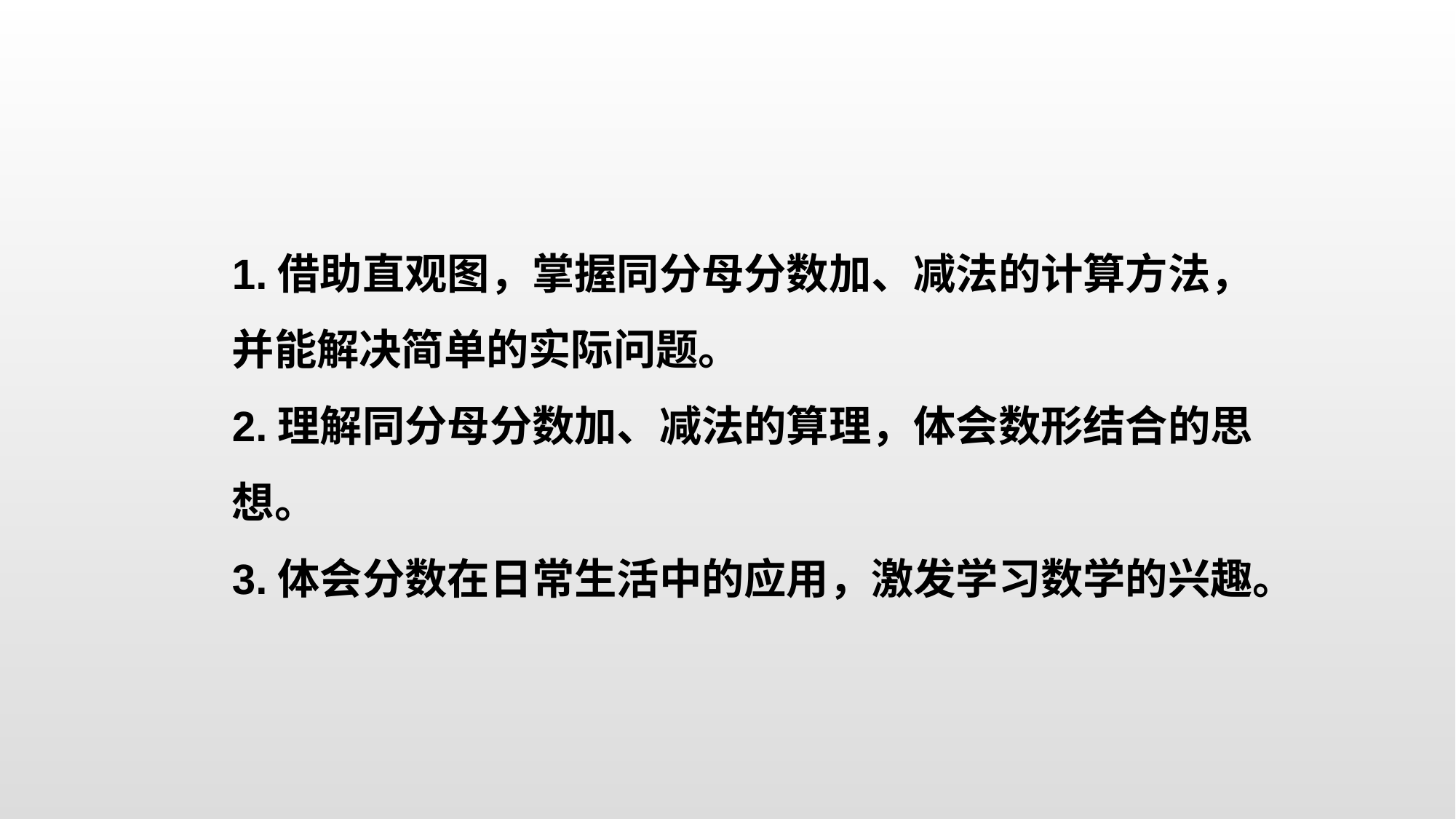

1.借助直观图，掌握同分母分数加、减法的计算方法，并能解决简单的实际问题。
2.理解同分母分数加、减法的算理，体会数形结合的思想。
3.体会分数在日常生活中的应用，激发学习数学的兴趣。